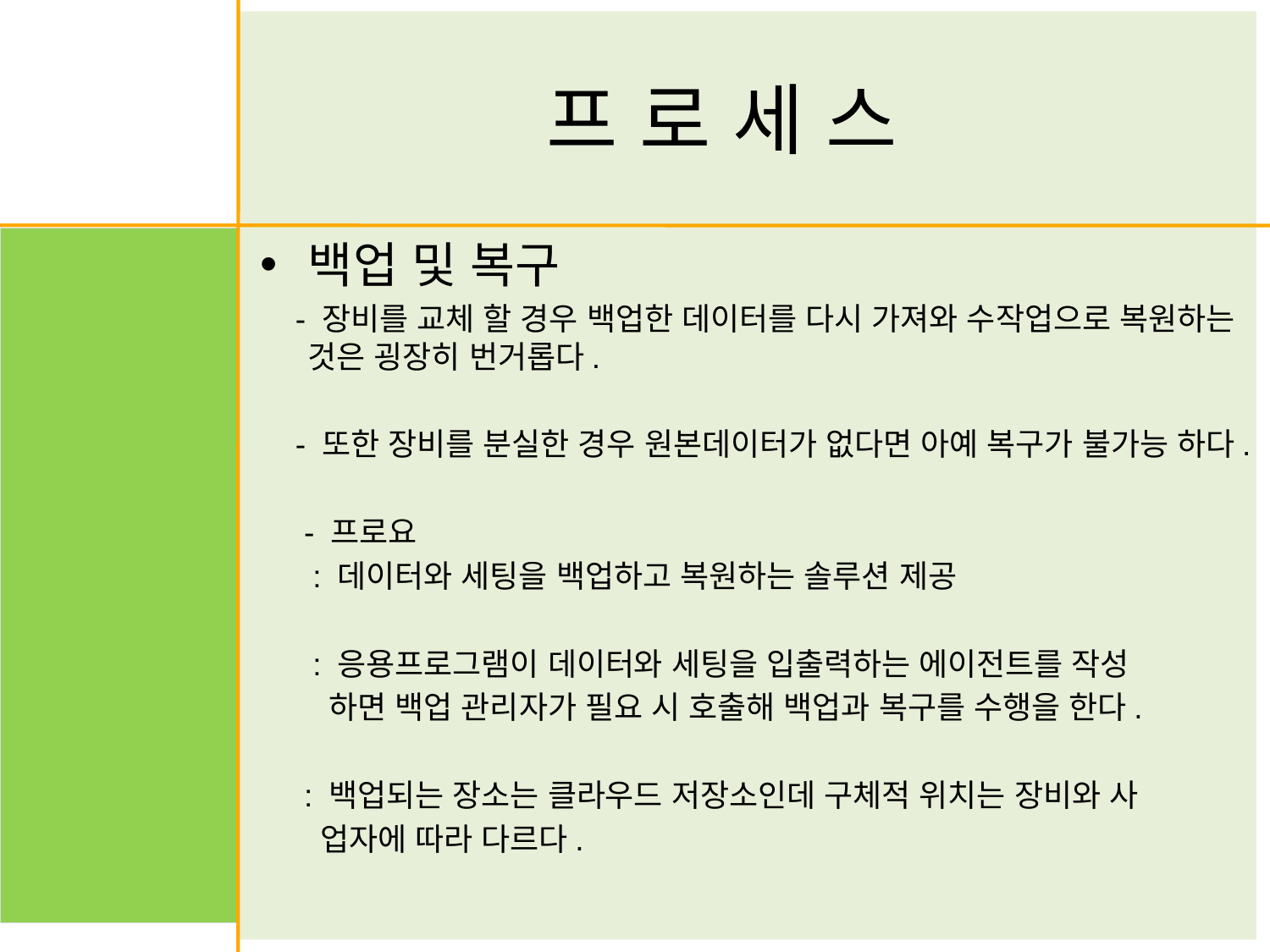

# 프 로 세 스
백업 및 복구
    - 장비를 교체 할 경우 백업한 데이터를 다시 가져와 수작업으로 복원하는 것은 굉장히 번거롭다.

    - 또한 장비를 분실한 경우 원본데이터가 없다면 아예 복구가 불가능 하다.

     - 프로요
      : 데이터와 세팅을 백업하고 복원하는 솔루션 제공

      : 응용프로그램이 데이터와 세팅을 입출력하는 에이전트를 작성
       하면 백업 관리자가 필요 시 호출해 백업과 복구를 수행을 한다.

     : 백업되는 장소는 클라우드 저장소인데 구체적 위치는 장비와 사
      업자에 따라 다르다.